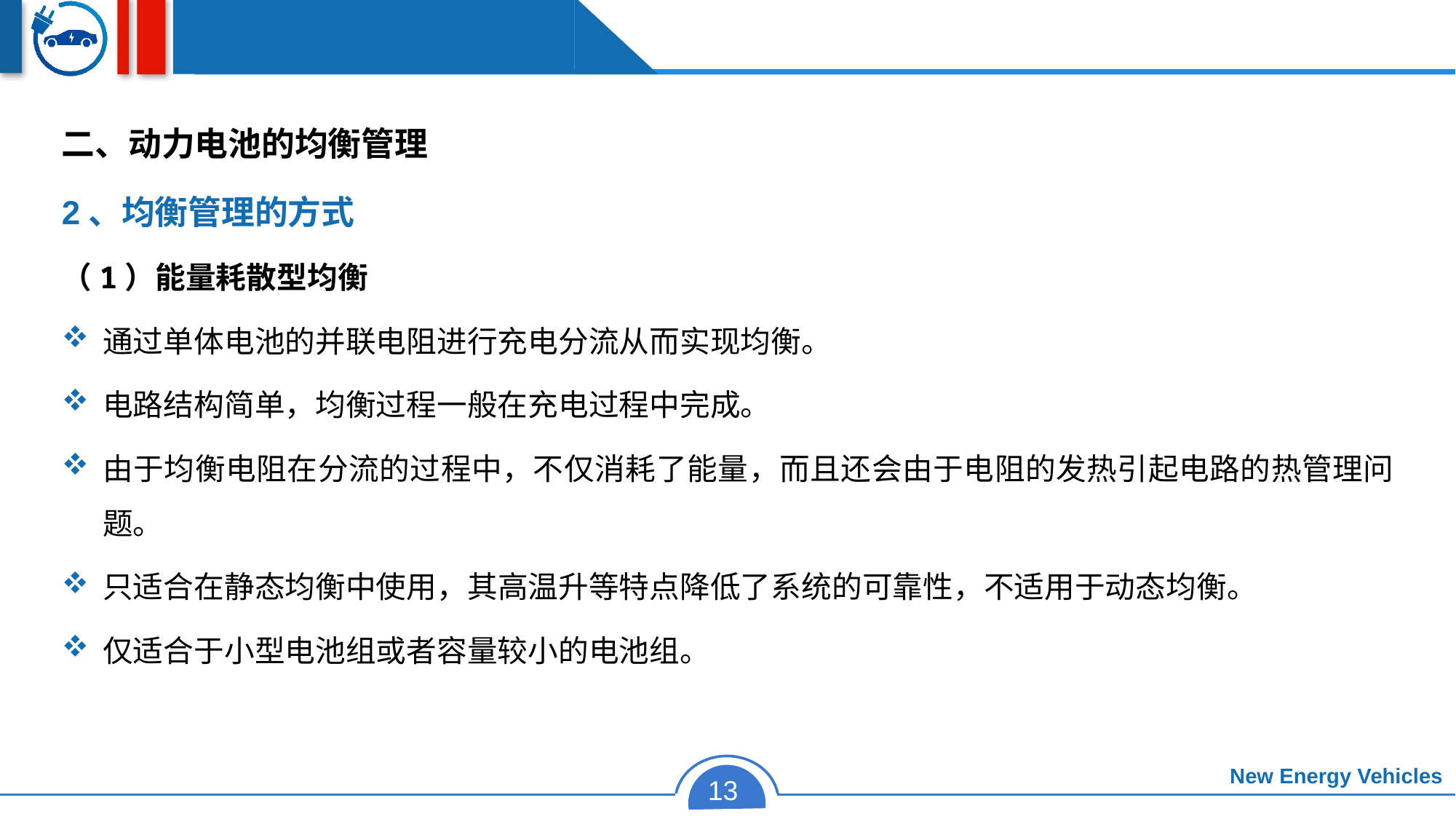

二、动力电池的均衡管理
2、均衡管理的方式
（1）能量耗散型均衡
通过单体电池的并联电阻进行充电分流从而实现均衡。
电路结构简单，均衡过程一般在充电过程中完成。
由于均衡电阻在分流的过程中，不仅消耗了能量，而且还会由于电阻的发热引起电路的热管理问题。
只适合在静态均衡中使用，其高温升等特点降低了系统的可靠性，不适用于动态均衡。
仅适合于小型电池组或者容量较小的电池组。